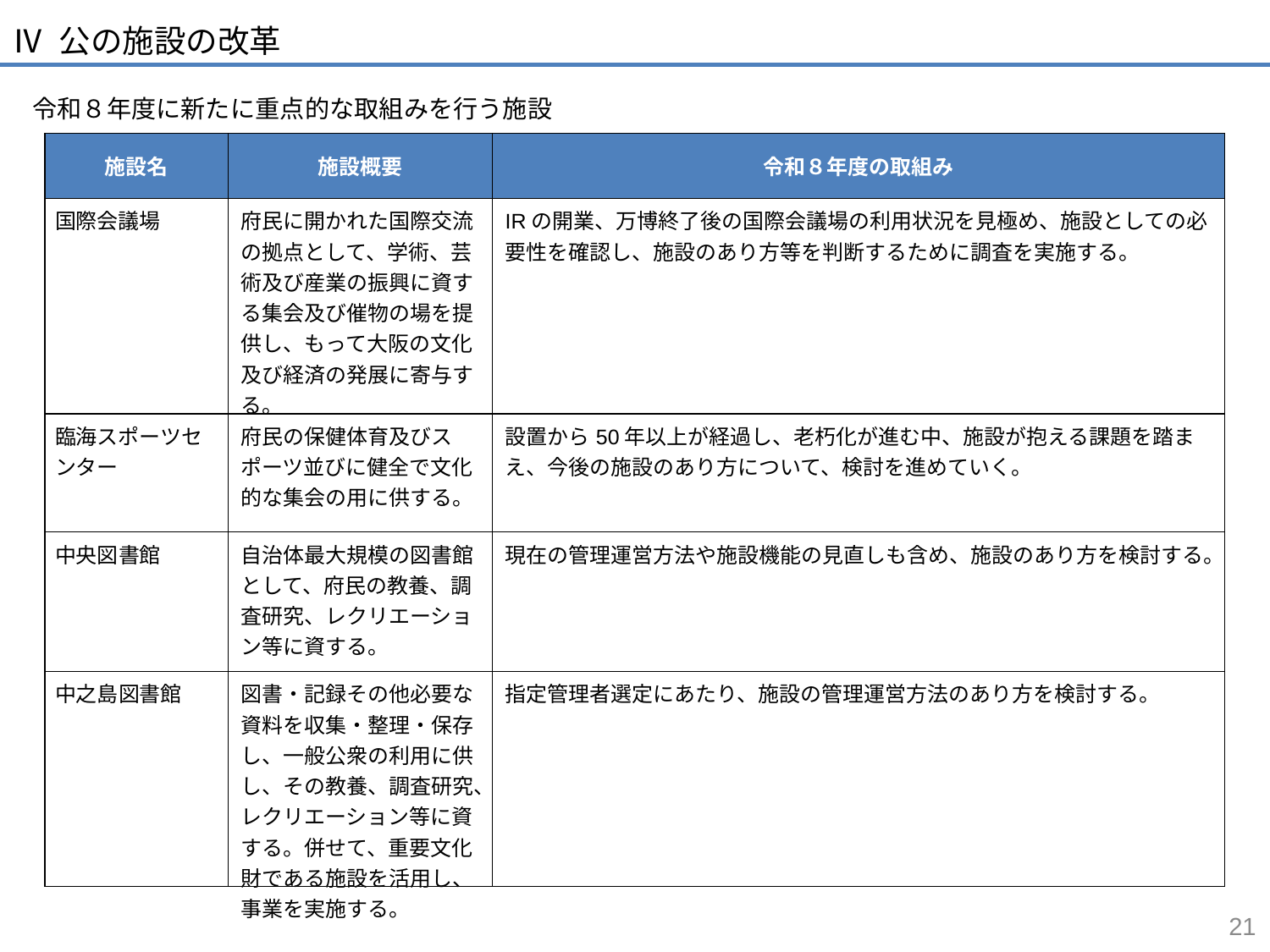

Ⅳ 公の施設の改革
令和８年度に新たに重点的な取組みを行う施設
| 施設名 | 施設概要 | 令和８年度の取組み |
| --- | --- | --- |
| 国際会議場 | 府民に開かれた国際交流の拠点として、学術、芸術及び産業の振興に資する集会及び催物の場を提供し、もって大阪の文化及び経済の発展に寄与する。 | IRの開業、万博終了後の国際会議場の利用状況を見極め、施設としての必要性を確認し、施設のあり方等を判断するために調査を実施する。 |
| 臨海スポーツセンター | 府民の保健体育及びスポーツ並びに健全で文化的な集会の用に供する。 | 設置から50年以上が経過し、老朽化が進む中、施設が抱える課題を踏まえ、今後の施設のあり方について、検討を進めていく。 |
| 中央図書館 | 自治体最大規模の図書館として、府民の教養、調査研究、レクリエーション等に資する。 | 現在の管理運営方法や施設機能の⾒直しも含め、施設のあり方を検討する。 |
| 中之島図書館 | 図書・記録その他必要な資料を収集・整理・保存し、一般公衆の利用に供し、その教養、調査研究、レクリエーション等に資する。併せて、重要文化財である施設を活用し、事業を実施する。 | 指定管理者選定にあたり、施設の管理運営方法のあり方を検討する。 |
21